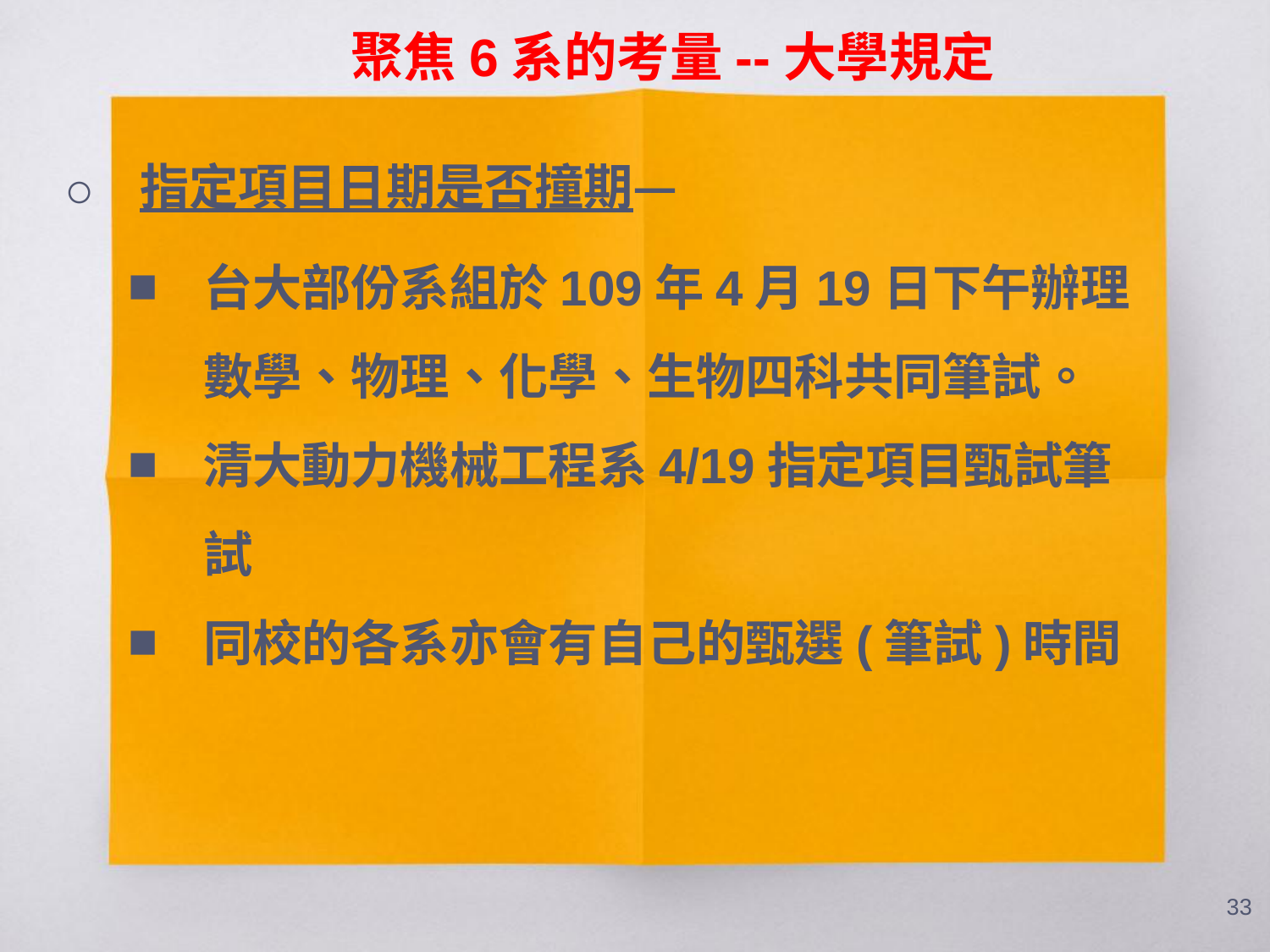

聚焦6系的考量--大學規定
指定項目日期是否撞期—
台大部份系組於109年4月19日下午辦理數學、物理、化學、生物四科共同筆試。
清大動力機械工程系4/19指定項目甄試筆試
同校的各系亦會有自己的甄選(筆試)時間

33